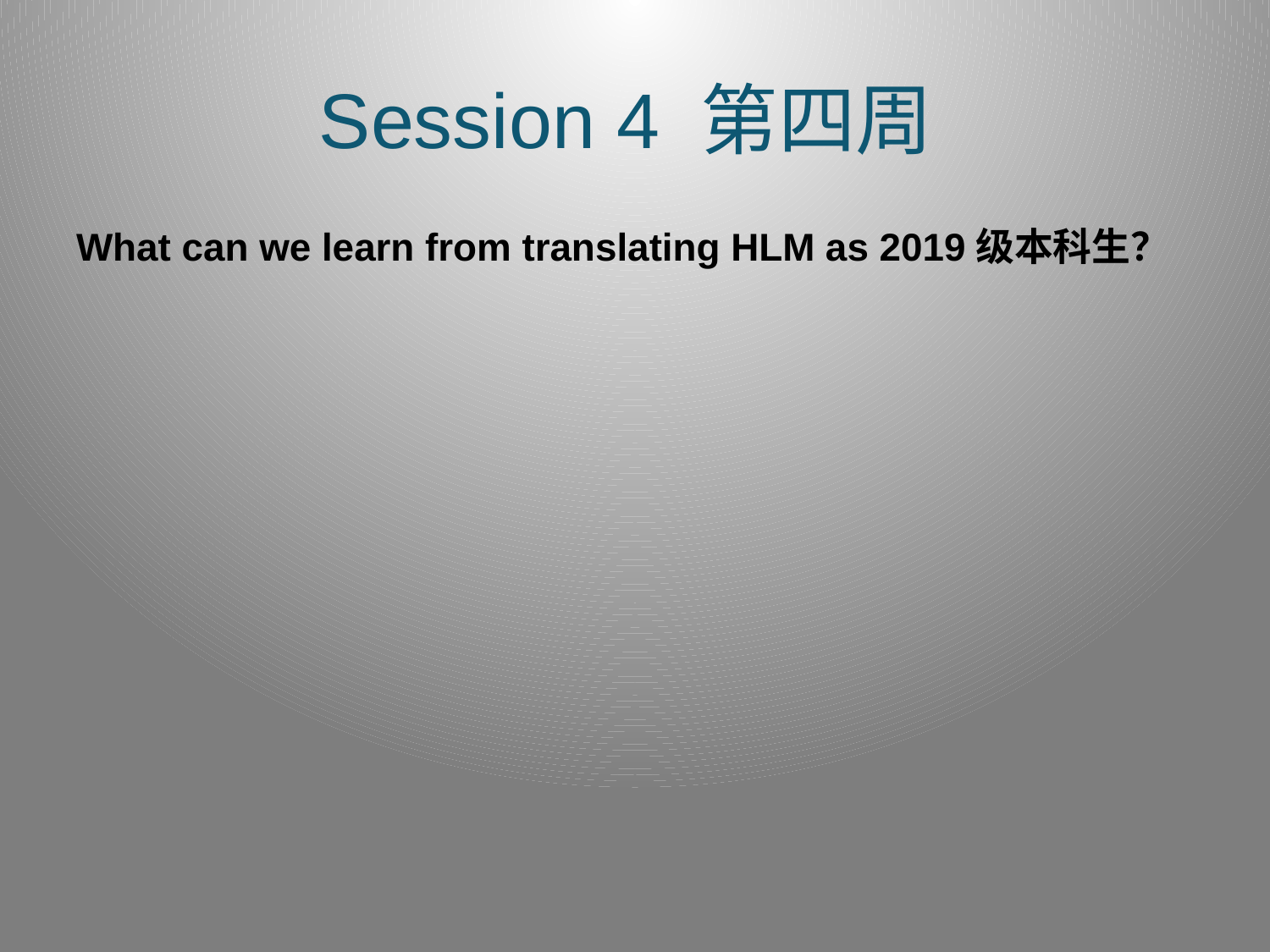

# Session 4 第四周
What can we learn from translating HLM as 2019级本科生？